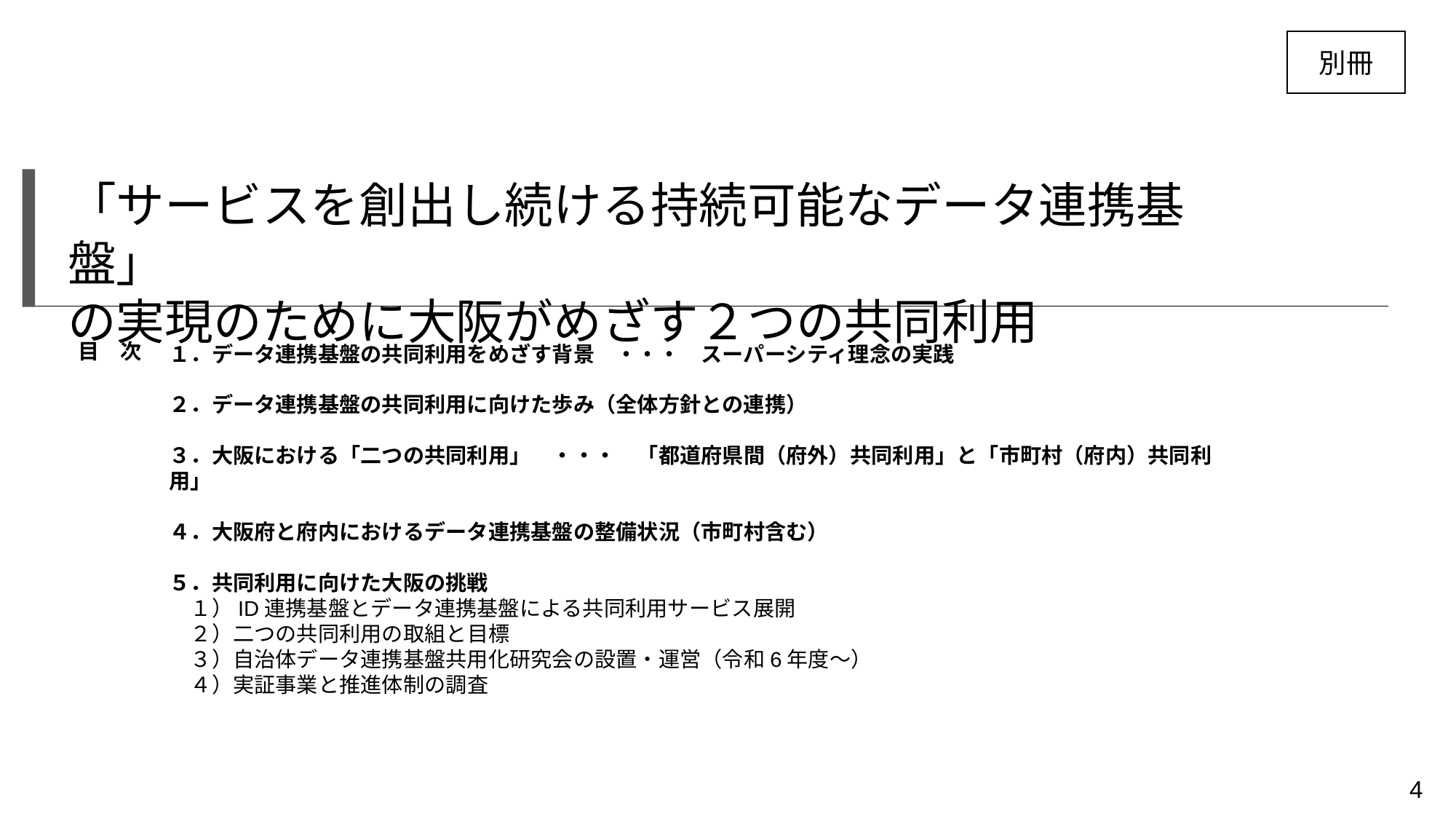

別冊
「サービスを創出し続ける持続可能なデータ連携基盤」
の実現のために大阪がめざす２つの共同利用

目　次
１．データ連携基盤の共同利用をめざす背景　・・・　スーパーシティ理念の実践

２．データ連携基盤の共同利用に向けた歩み（全体方針との連携）

３．大阪における「二つの共同利用」　・・・　「都道府県間（府外）共同利用」と「市町村（府内）共同利用」

４．大阪府と府内におけるデータ連携基盤の整備状況（市町村含む）

５．共同利用に向けた大阪の挑戦
　１）ID連携基盤とデータ連携基盤による共同利用サービス展開
　２）二つの共同利用の取組と目標
　３）自治体データ連携基盤共用化研究会の設置・運営（令和6年度～）
　４）実証事業と推進体制の調査
4